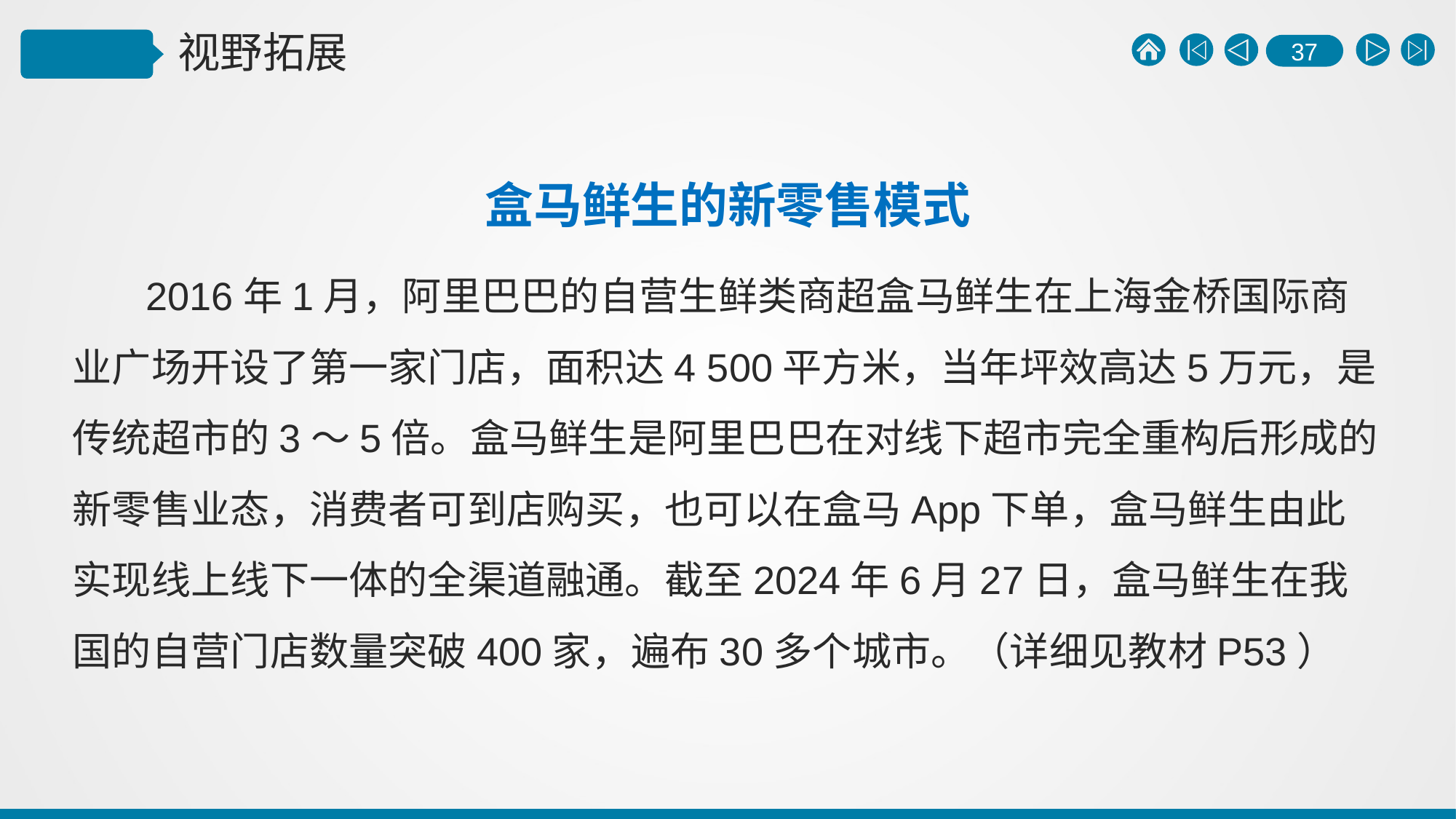

盒马鲜生的新零售模式
2016年1月，阿里巴巴的自营生鲜类商超盒马鲜生在上海金桥国际商业广场开设了第一家门店，面积达4 500平方米，当年坪效高达5万元，是传统超市的3～5倍。盒马鲜生是阿里巴巴在对线下超市完全重构后形成的新零售业态，消费者可到店购买，也可以在盒马App下单，盒马鲜生由此实现线上线下一体的全渠道融通。截至2024年6月27日，盒马鲜生在我国的自营门店数量突破400家，遍布30多个城市。（详细见教材P53）